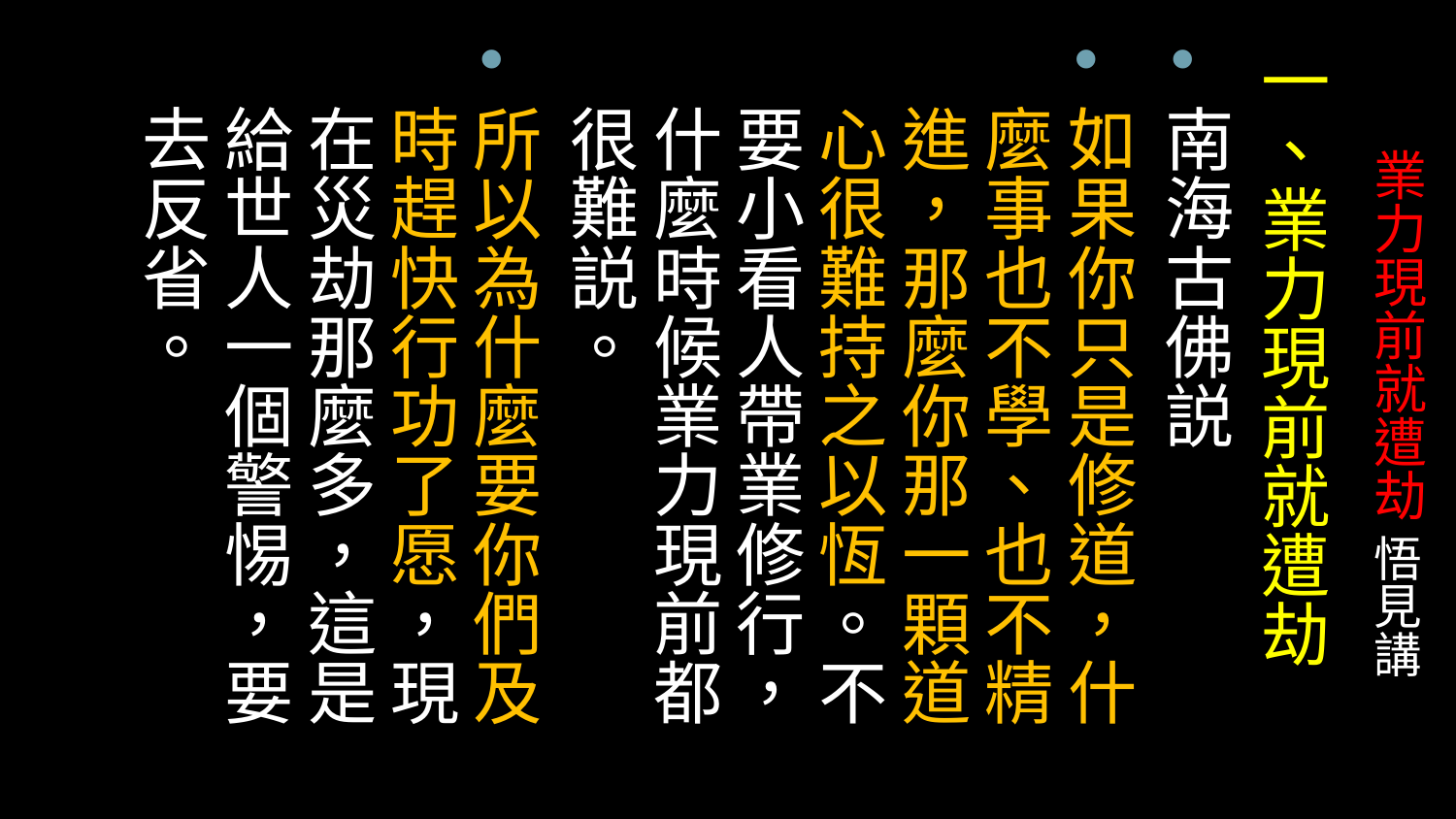

一、業力現前就遭劫
南海古佛説
如果你只是修道，什麼事也不學、也不精進，那麼你那一顆道心很難持之以恆。不要小看人帶業修行，什麼時候業力現前都很難説。
所以為什麼要你們及時趕快行功了愿，現在災劫那麼多，這是給世人一個警惕，要去反省。

# 業力現前就遭劫 悟見講